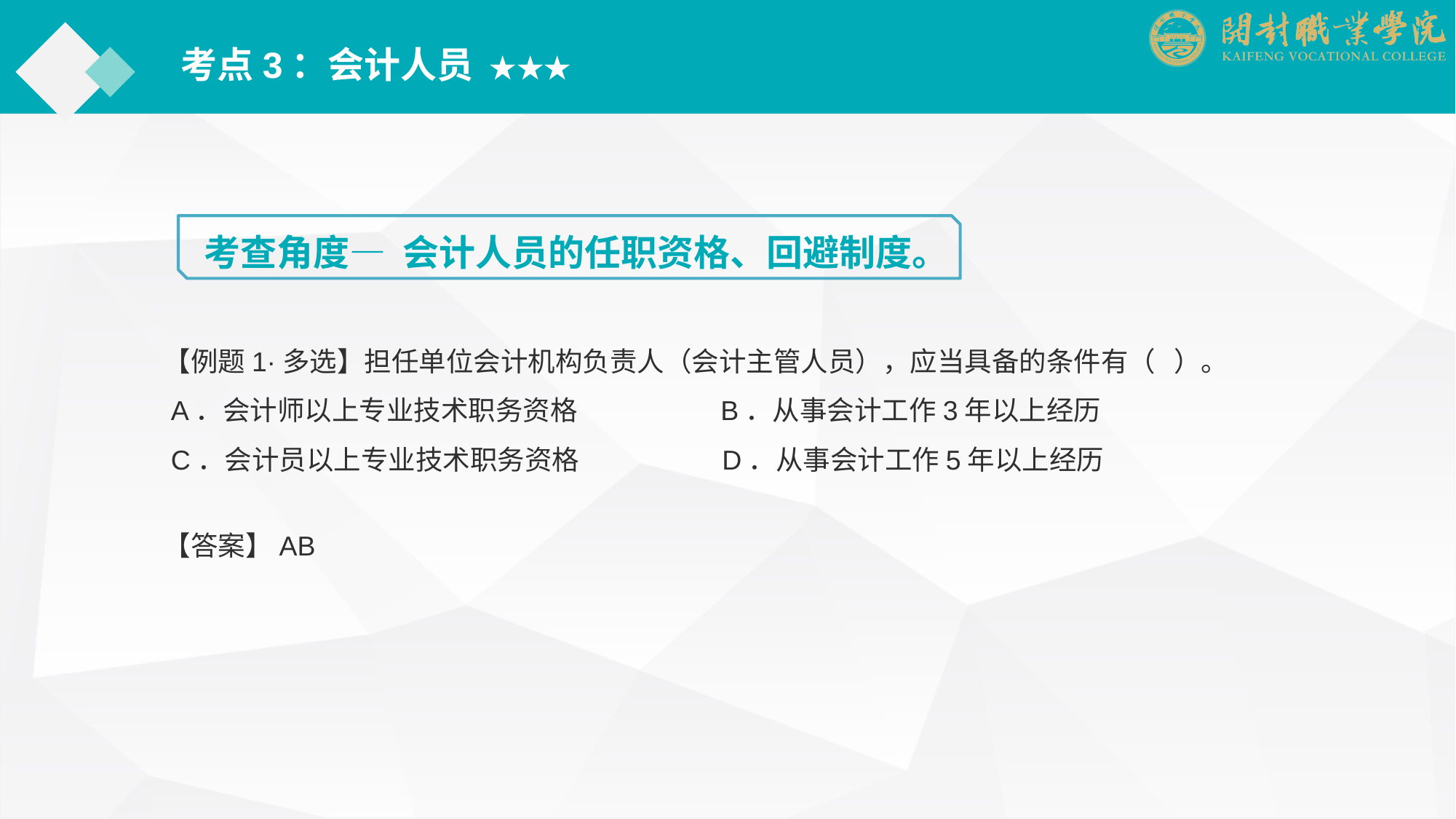

考点3：会计人员  ★★★
考查角度—  会计人员的任职资格、回避制度。

【例题1·多选】担任单位会计机构负责人（会计主管人员），应当具备的条件有（   ）。
 A．会计师以上专业技术职务资格　　　　　B．从事会计工作3年以上经历
 C．会计员以上专业技术职务资格　　　　　D．从事会计工作5年以上经历
【答案】AB